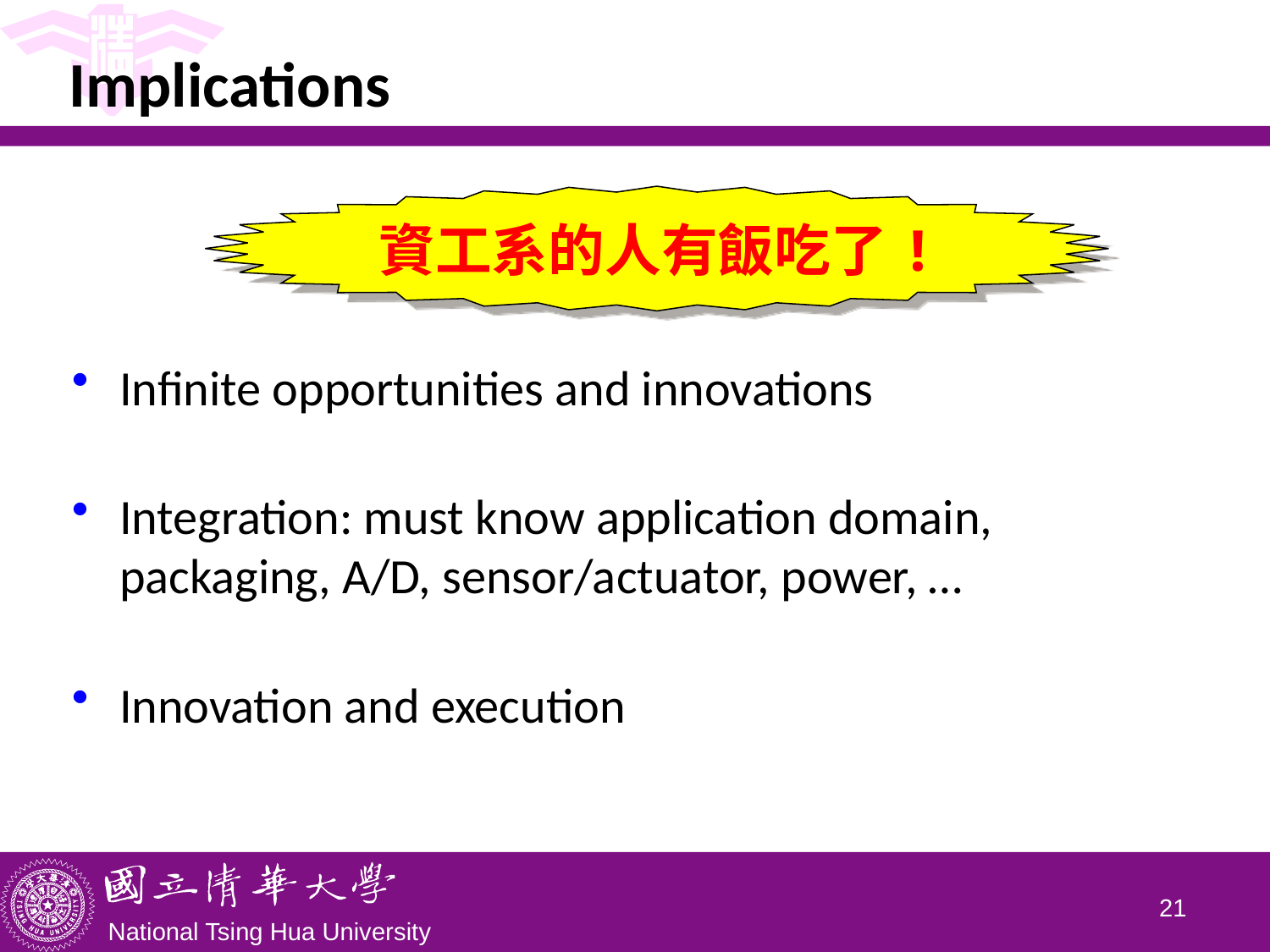

# Implications

Infinite opportunities and innovations

Integration: must know application domain, packaging, A/D, sensor/actuator, power, …

Innovation and execution
資工系的人有飯吃了!
21